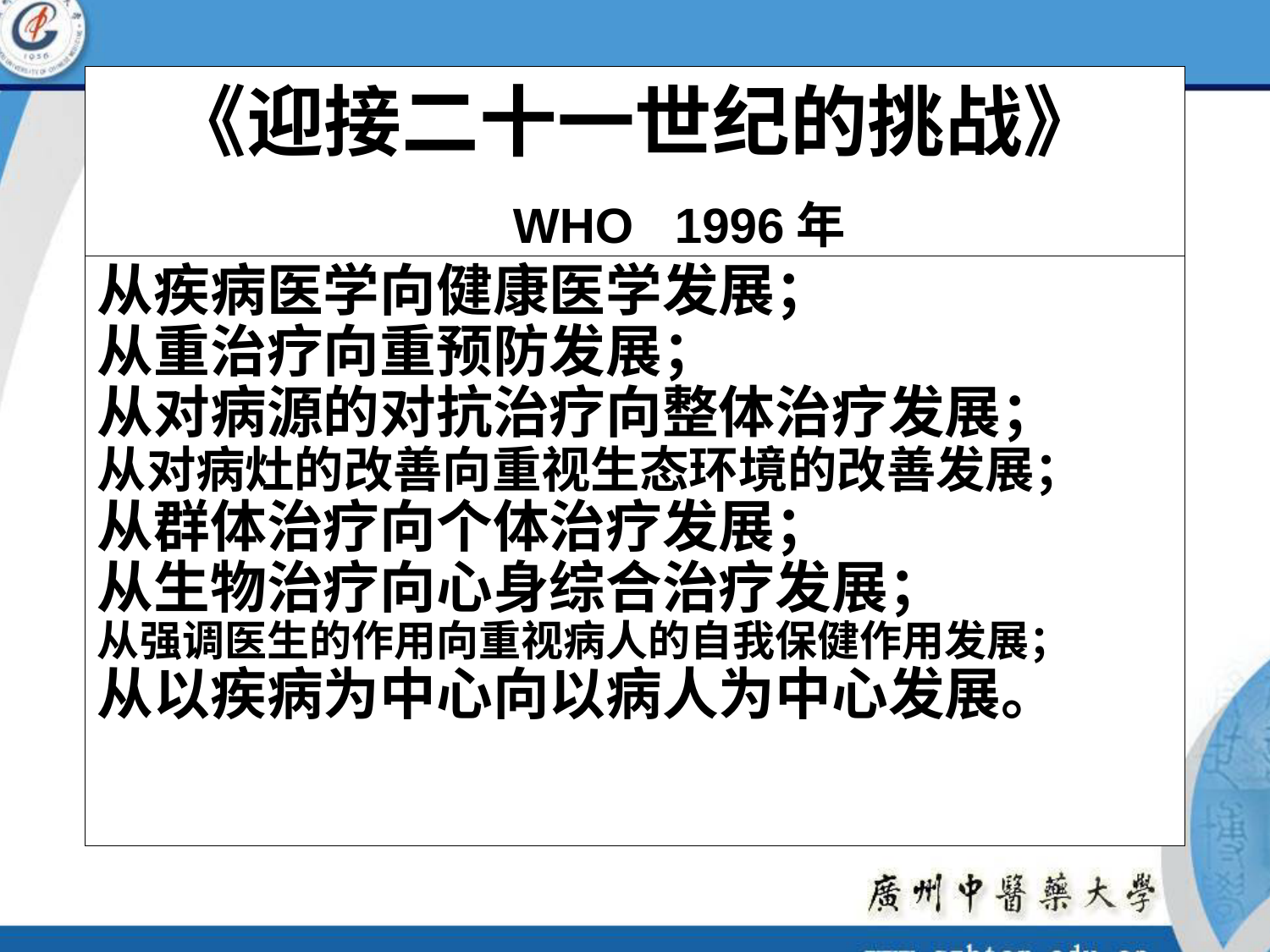

# 《迎接二十一世纪的挑战》 WHO   1996年
从疾病医学向健康医学发展；
从重治疗向重预防发展；
从对病源的对抗治疗向整体治疗发展；
从对病灶的改善向重视生态环境的改善发展；
从群体治疗向个体治疗发展；
从生物治疗向心身综合治疗发展；
从强调医生的作用向重视病人的自我保健作用发展；
从以疾病为中心向以病人为中心发展。